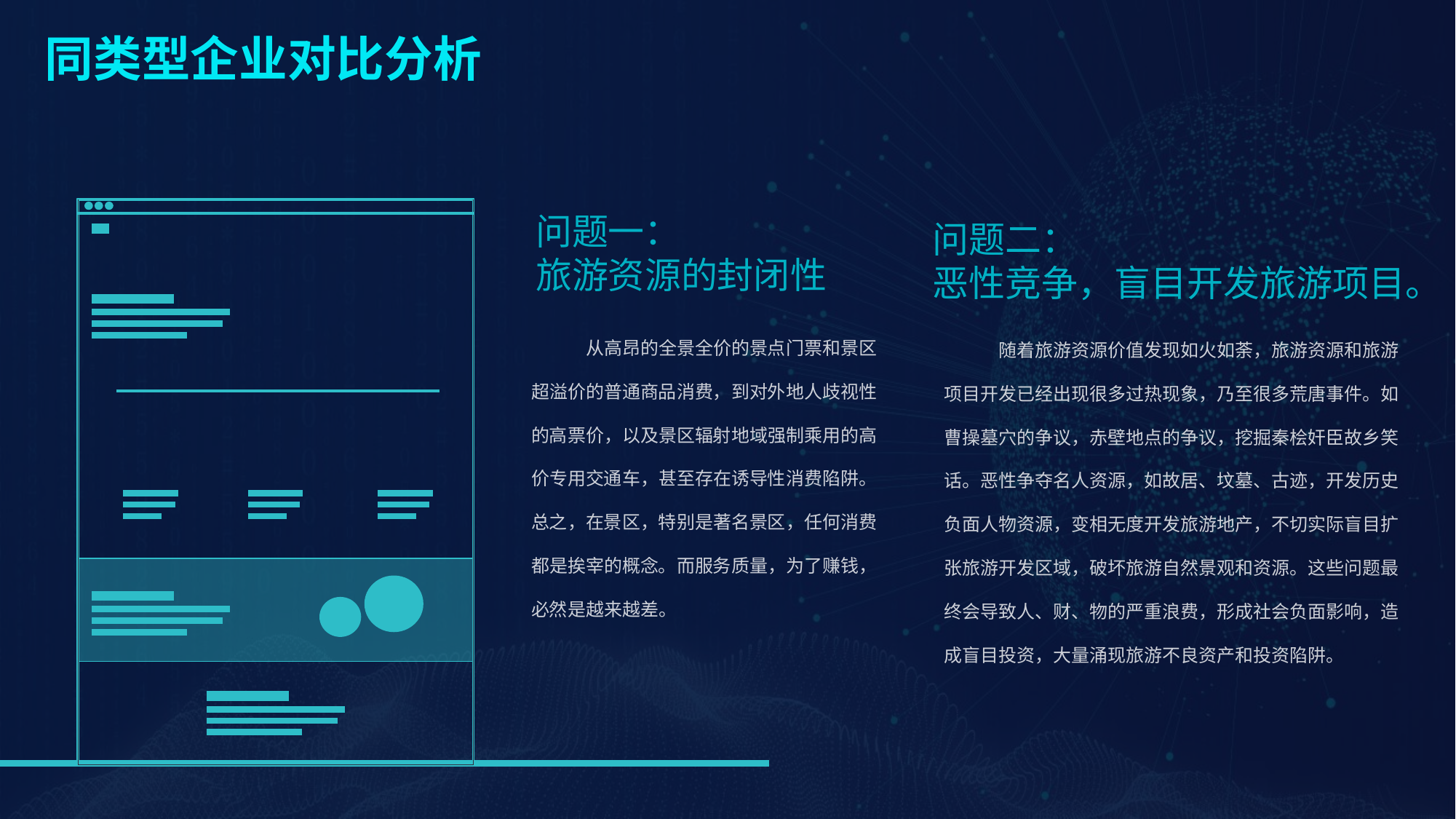

同类型企业对比分析

问题一：
旅游资源的封闭性
从高昂的全景全价的景点门票和景区超溢价的普通商品消费，到对外地人歧视性的高票价，以及景区辐射地域强制乘用的高价专用交通车，甚至存在诱导性消费陷阱。总之，在景区，特别是著名景区，任何消费都是挨宰的概念。而服务质量，为了赚钱，必然是越来越差。
问题二：
恶性竞争，盲目开发旅游项目。
随着旅游资源价值发现如火如荼，旅游资源和旅游项目开发已经出现很多过热现象，乃至很多荒唐事件。如曹操墓穴的争议，赤壁地点的争议，挖掘秦桧奸臣故乡笑话。恶性争夺名人资源，如故居、坟墓、古迹，开发历史负面人物资源，变相无度开发旅游地产，不切实际盲目扩张旅游开发区域，破坏旅游自然景观和资源。这些问题最终会导致人、财、物的严重浪费，形成社会负面影响，造成盲目投资，大量涌现旅游不良资产和投资陷阱。